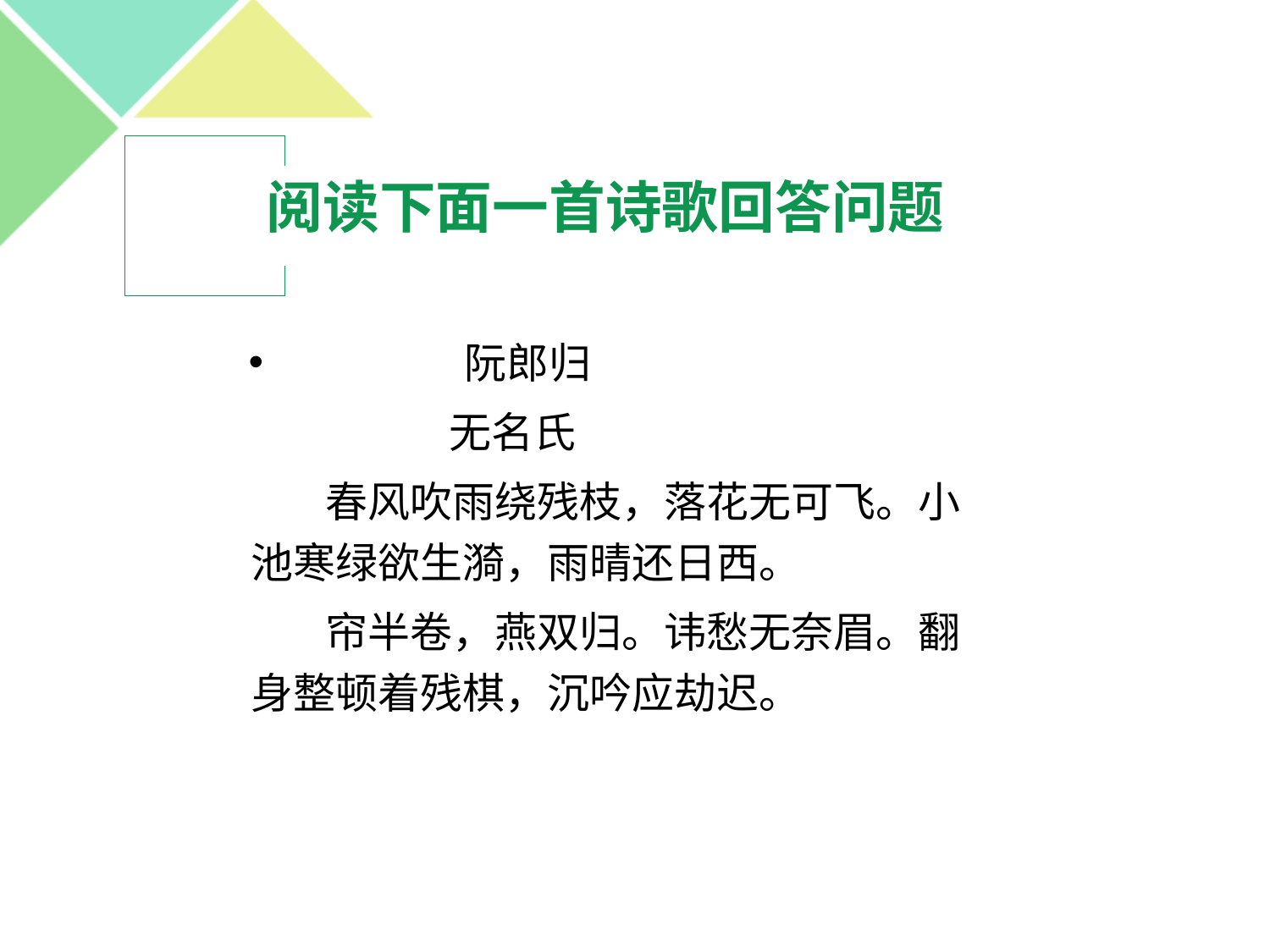

# 阅读下面一首诗歌回答问题
                    阮郎归
                    无名氏
       春风吹雨绕残枝，落花无可飞。小池寒绿欲生漪，雨晴还日西。
       帘半卷，燕双归。讳愁无奈眉。翻身整顿着残棋，沉吟应劫迟。